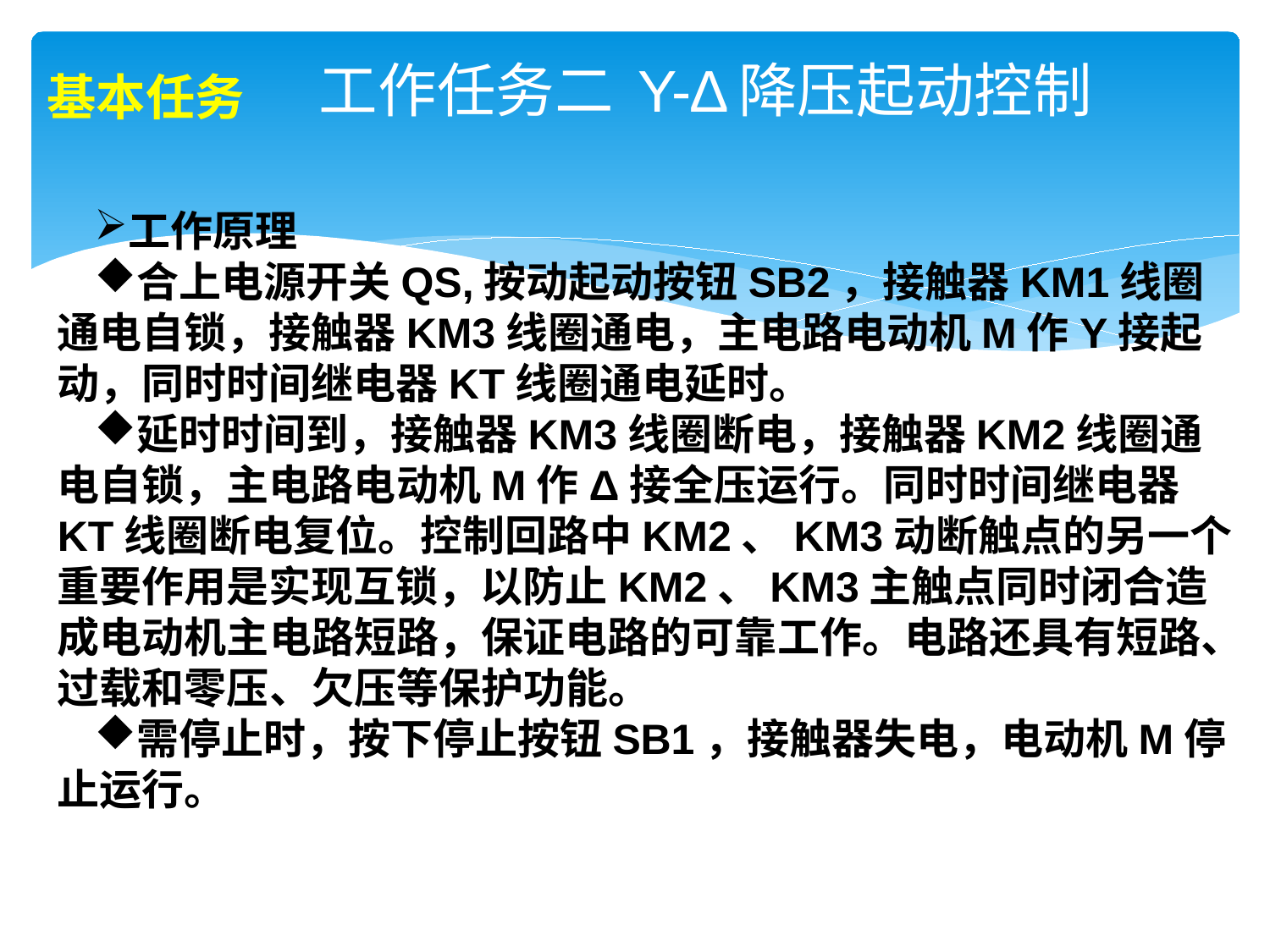

# 工作任务二 Y-∆降压起动控制
基本任务
工作原理
合上电源开关QS,按动起动按钮SB2，接触器KM1线圈通电自锁，接触器KM3线圈通电，主电路电动机M作Y接起动，同时时间继电器KT线圈通电延时。
延时时间到，接触器KM3线圈断电，接触器KM2线圈通电自锁，主电路电动机M作Δ接全压运行。同时时间继电器KT线圈断电复位。控制回路中KM2、KM3动断触点的另一个重要作用是实现互锁，以防止KM2、KM3主触点同时闭合造成电动机主电路短路，保证电路的可靠工作。电路还具有短路、过载和零压、欠压等保护功能。
需停止时，按下停止按钮SB1，接触器失电，电动机M停止运行。